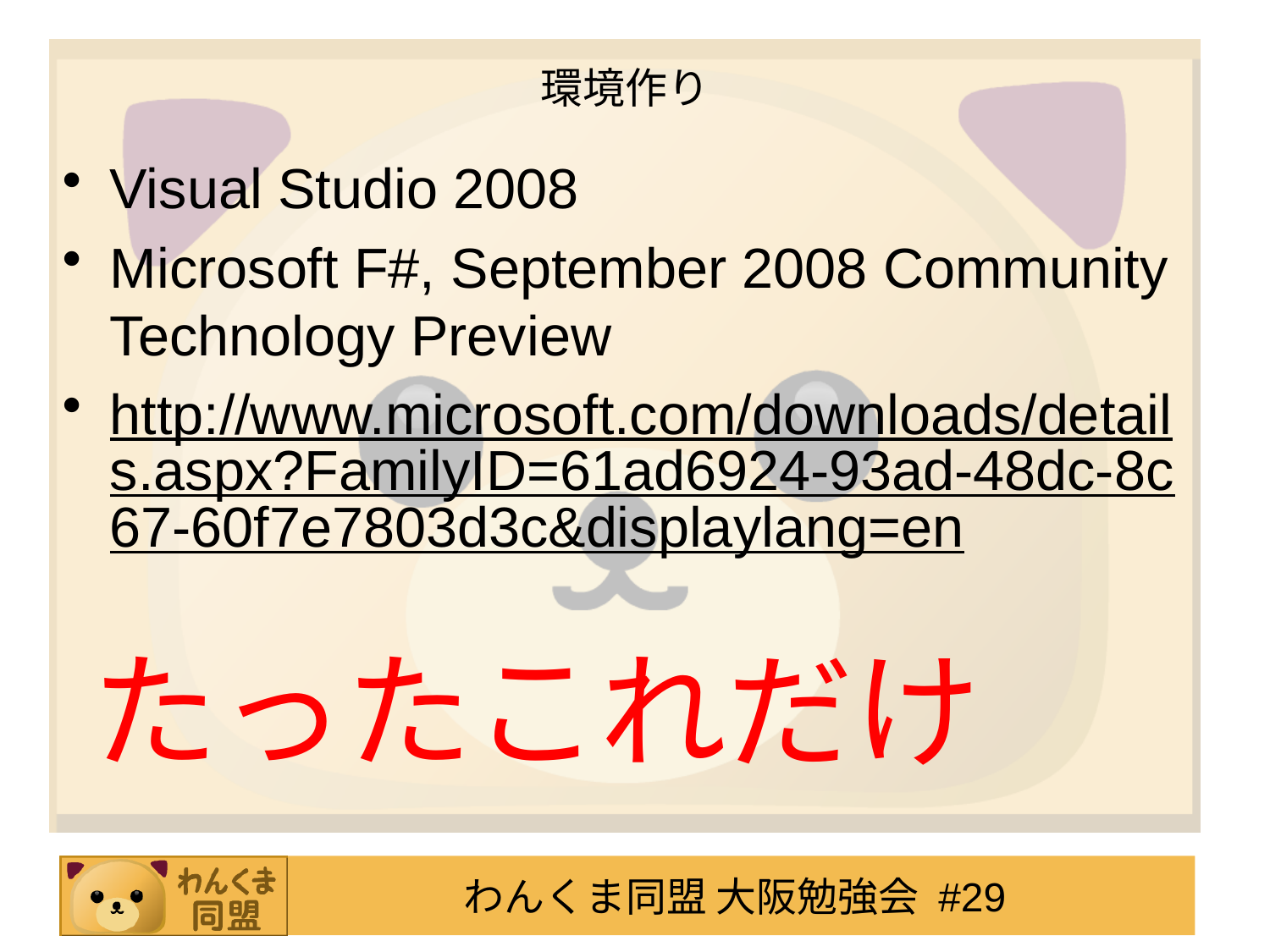

# 環境作り
Visual Studio 2008
Microsoft F#, September 2008 Community Technology Preview
http://www.microsoft.com/downloads/details.aspx?FamilyID=61ad6924-93ad-48dc-8c67-60f7e7803d3c&displaylang=en

たったこれだけ